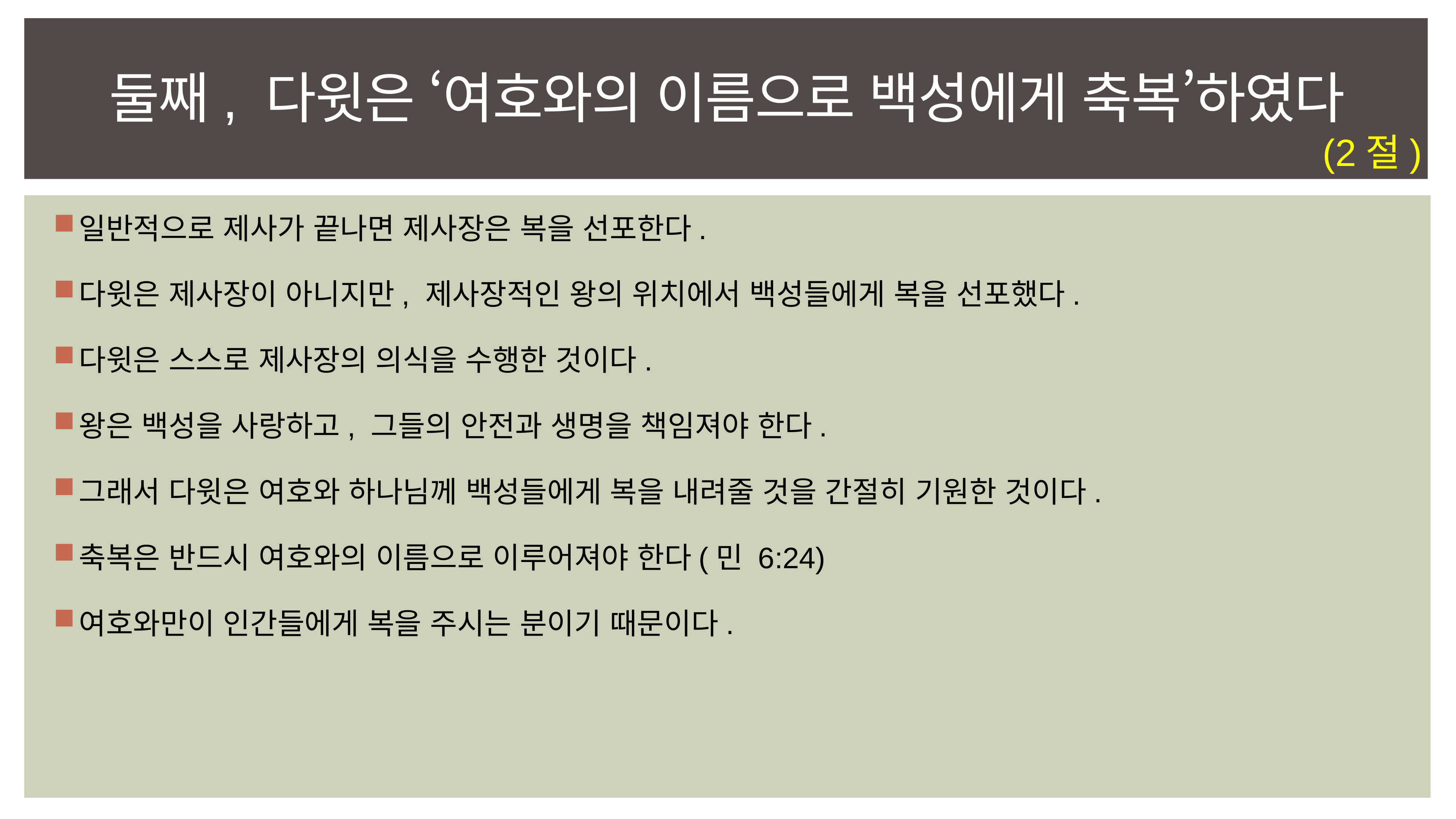

# 둘째, 다윗은 ‘여호와의 이름으로 백성에게 축복’하였다

(2절)
일반적으로 제사가 끝나면 제사장은 복을 선포한다.
다윗은 제사장이 아니지만, 제사장적인 왕의 위치에서 백성들에게 복을 선포했다.
다윗은 스스로 제사장의 의식을 수행한 것이다.
왕은 백성을 사랑하고, 그들의 안전과 생명을 책임져야 한다.
그래서 다윗은 여호와 하나님께 백성들에게 복을 내려줄 것을 간절히 기원한 것이다.
축복은 반드시 여호와의 이름으로 이루어져야 한다(민 6:24)
여호와만이 인간들에게 복을 주시는 분이기 때문이다.